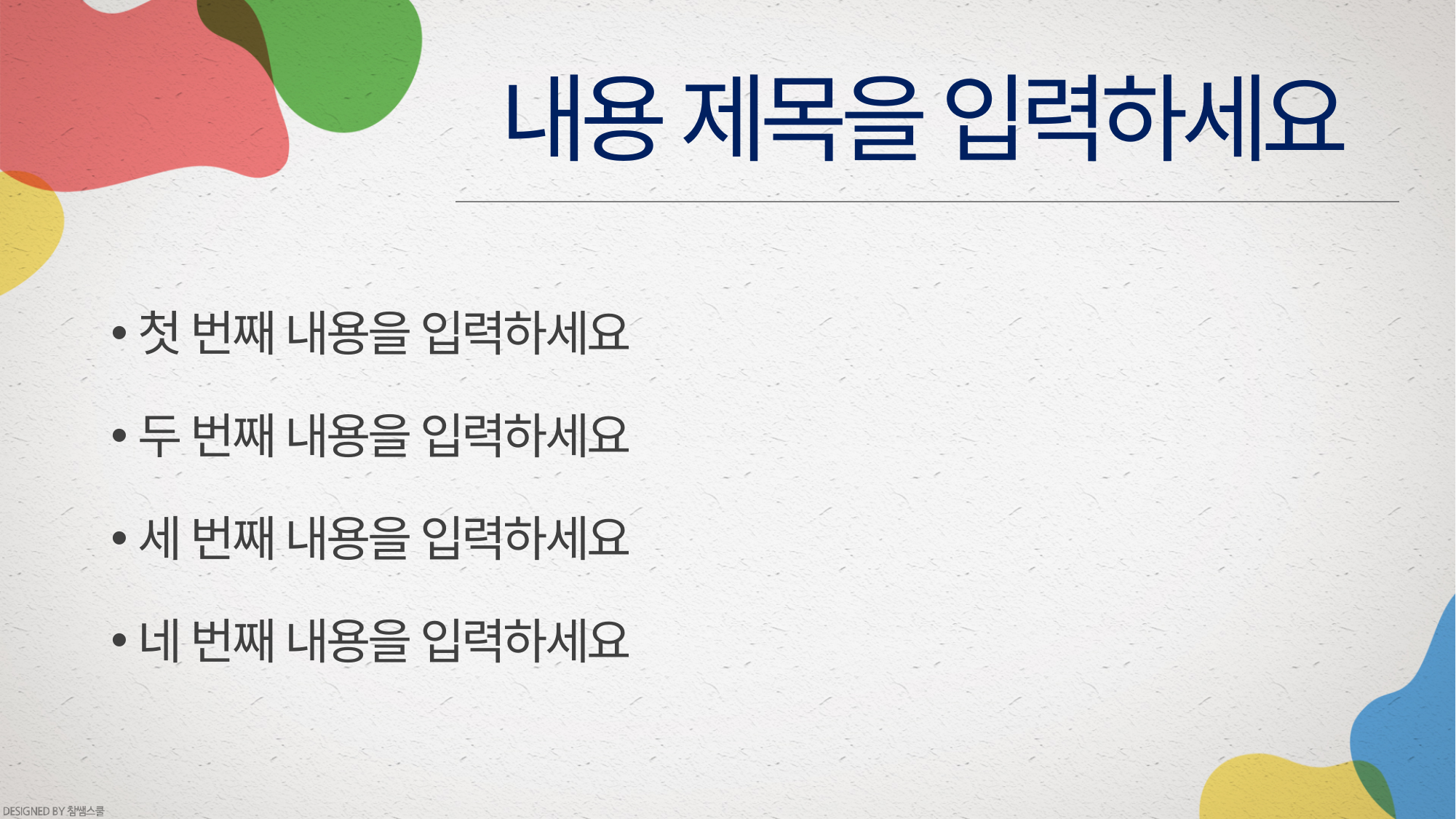

# 내용 제목을 입력하세요
첫 번째 내용을 입력하세요
두 번째 내용을 입력하세요
세 번째 내용을 입력하세요
네 번째 내용을 입력하세요